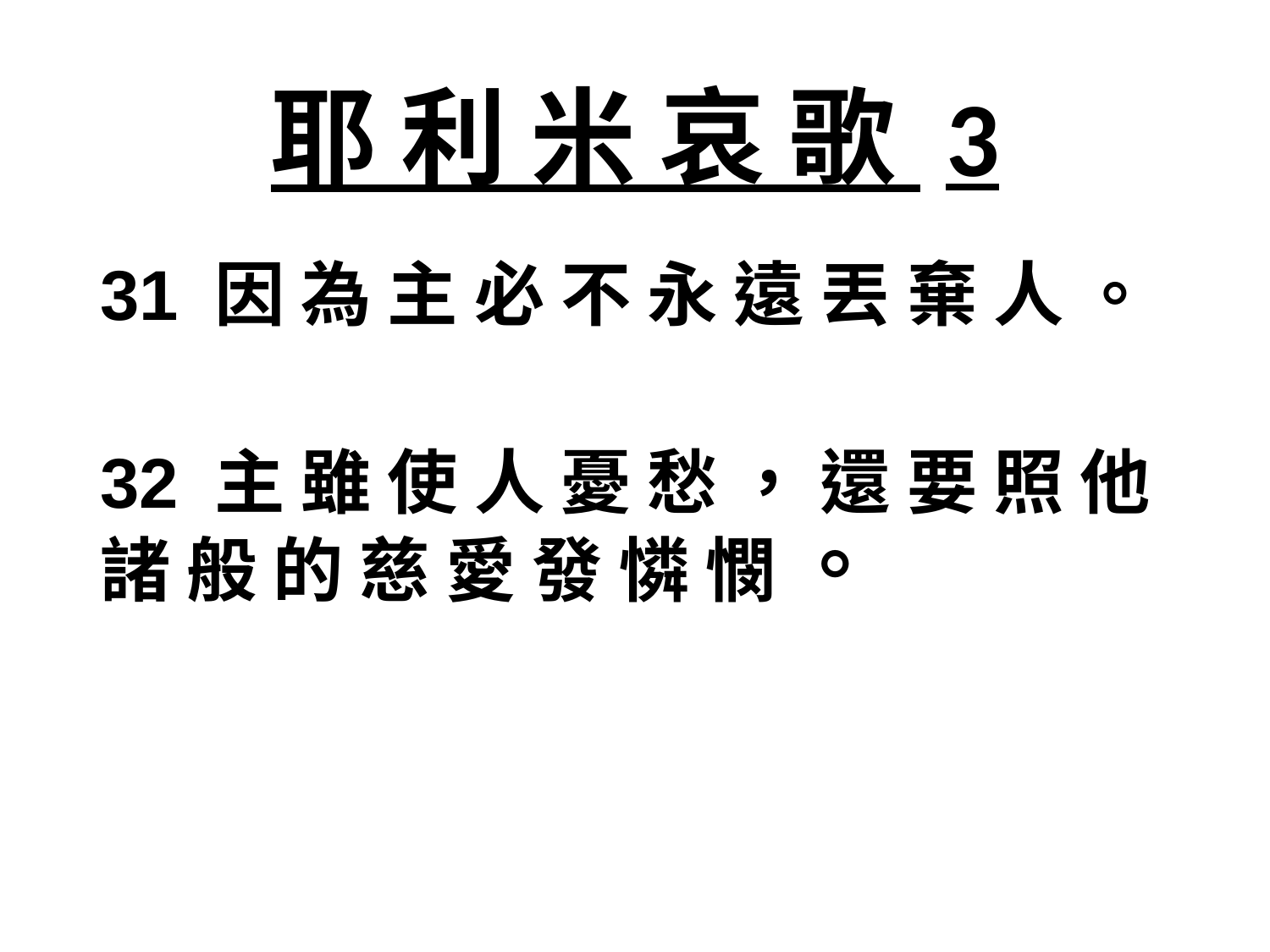

# 耶 利 米 哀 歌 3
31 因 為 主 必 不 永 遠 丟 棄 人 。

32 主 雖 使 人 憂 愁 ， 還 要 照 他 諸 般 的 慈 愛 發 憐 憫 。